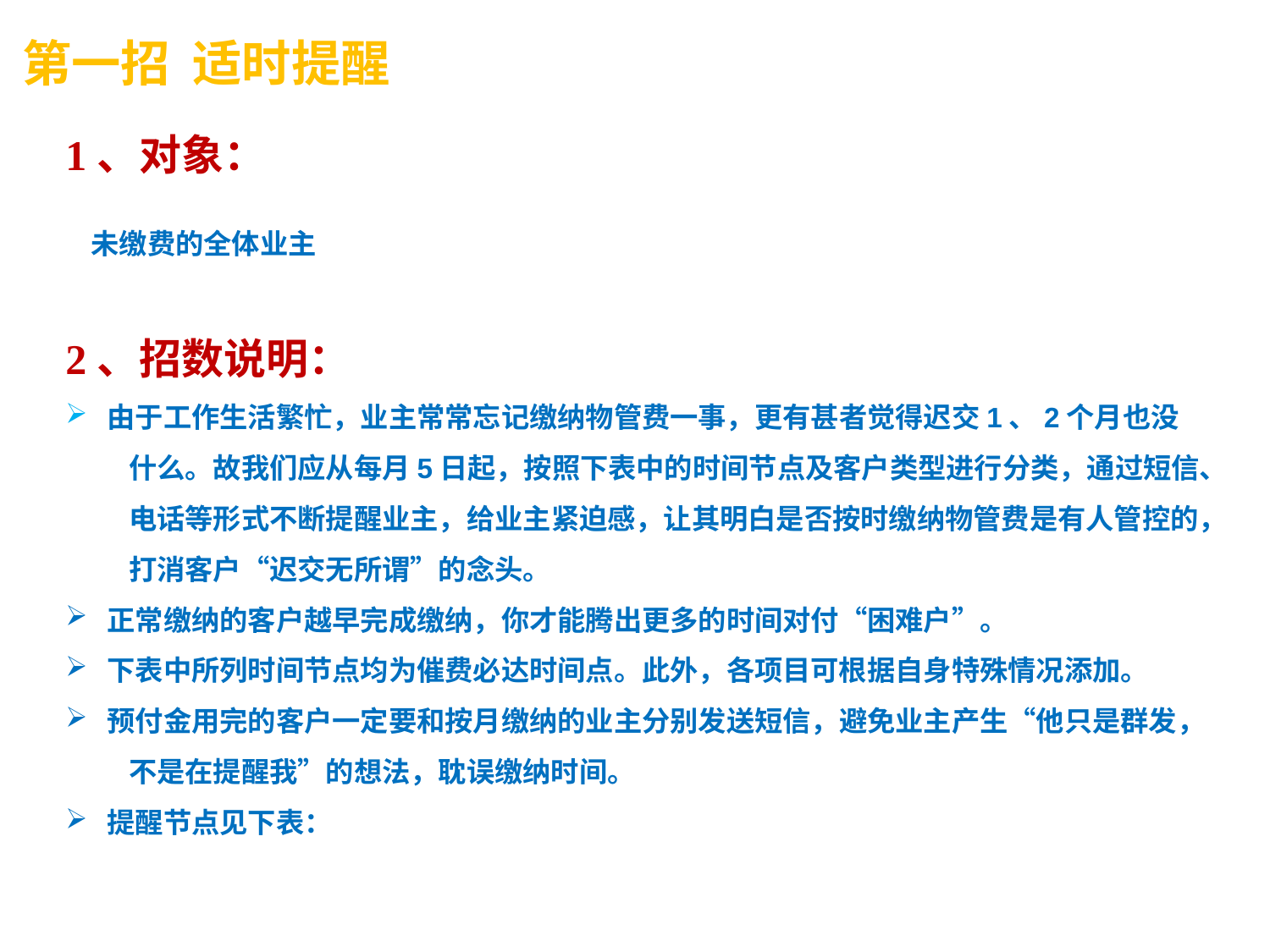

第一招  适时提醒
1、对象：
   未缴费的全体业主
2、招数说明：
  由于工作生活繁忙，业主常常忘记缴纳物管费一事，更有甚者觉得迟交1、2个月也没什么。故我们应从每月5日起，按照下表中的时间节点及客户类型进行分类，通过短信、电话等形式不断提醒业主，给业主紧迫感，让其明白是否按时缴纳物管费是有人管控的，打消客户“迟交无所谓”的念头。
  正常缴纳的客户越早完成缴纳，你才能腾出更多的时间对付“困难户”。
  下表中所列时间节点均为催费必达时间点。此外，各项目可根据自身特殊情况添加。
  预付金用完的客户一定要和按月缴纳的业主分别发送短信，避免业主产生“他只是群发，不是在提醒我”的想法，耽误缴纳时间。
  提醒节点见下表：